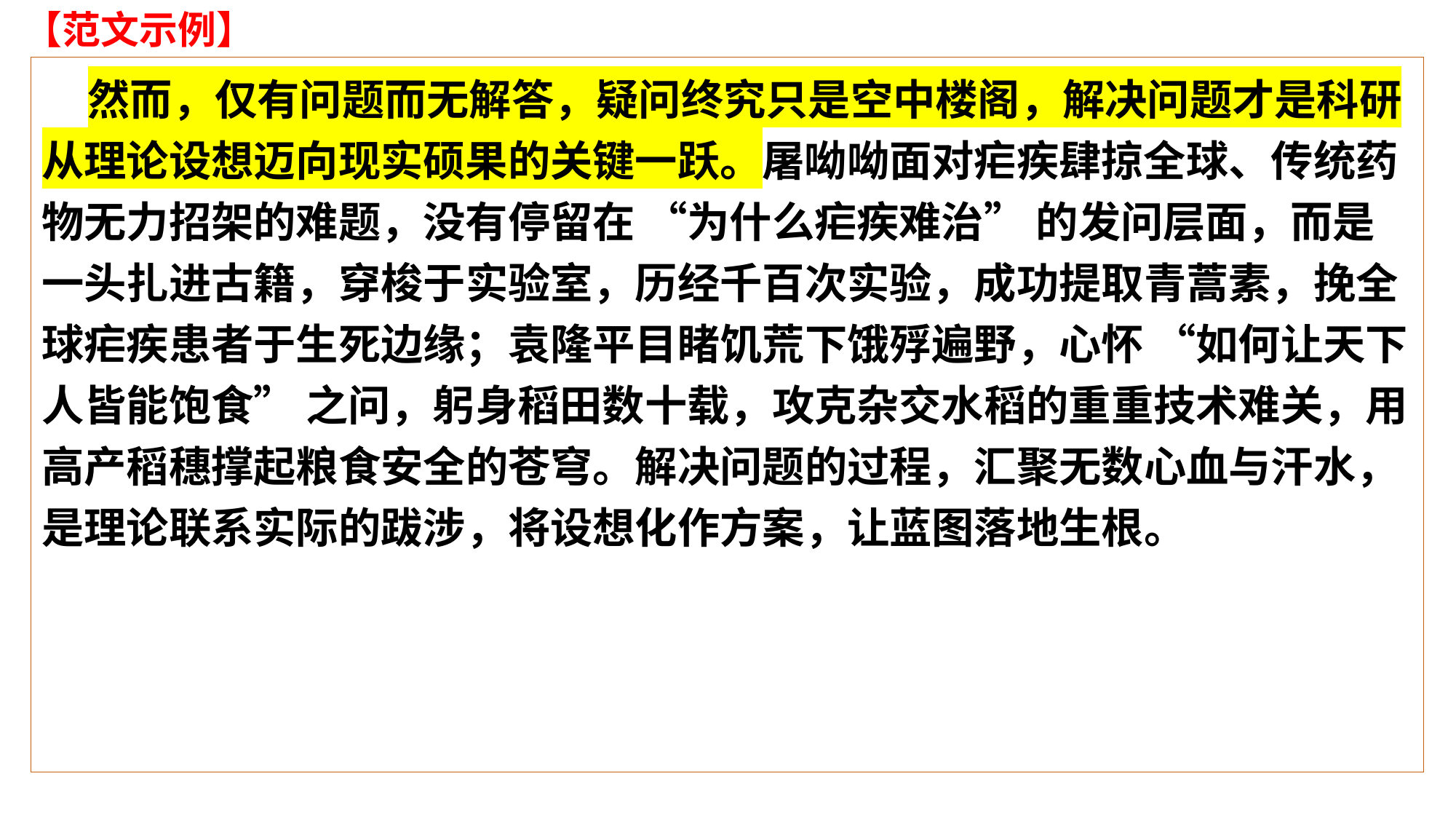

【范文示例】
    然而，仅有问题而无解答，疑问终究只是空中楼阁，解决问题才是科研从理论设想迈向现实硕果的关键一跃。屠呦呦面对疟疾肆掠全球、传统药物无力招架的难题，没有停留在 “为什么疟疾难治” 的发问层面，而是一头扎进古籍，穿梭于实验室，历经千百次实验，成功提取青蒿素，挽全球疟疾患者于生死边缘；袁隆平目睹饥荒下饿殍遍野，心怀 “如何让天下人皆能饱食” 之问，躬身稻田数十载，攻克杂交水稻的重重技术难关，用高产稻穗撑起粮食安全的苍穹。解决问题的过程，汇聚无数心血与汗水，是理论联系实际的跋涉，将设想化作方案，让蓝图落地生根。